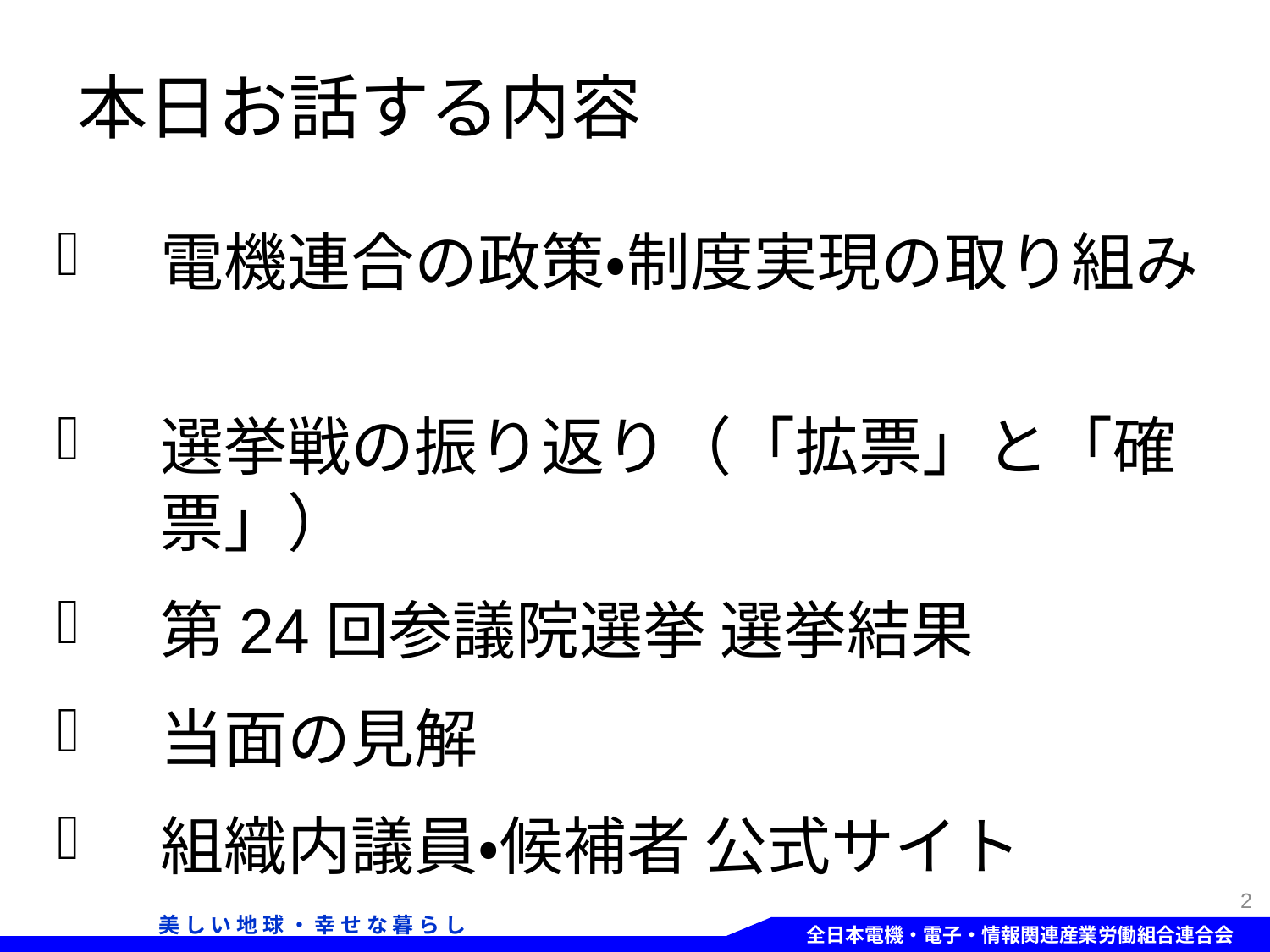

本日お話する内容
電機連合の政策・制度実現の取り組み
選挙戦の振り返り（「拡票」と「確票」）
第24回参議院選挙 選挙結果
当面の見解
組織内議員・候補者 公式サイト
2